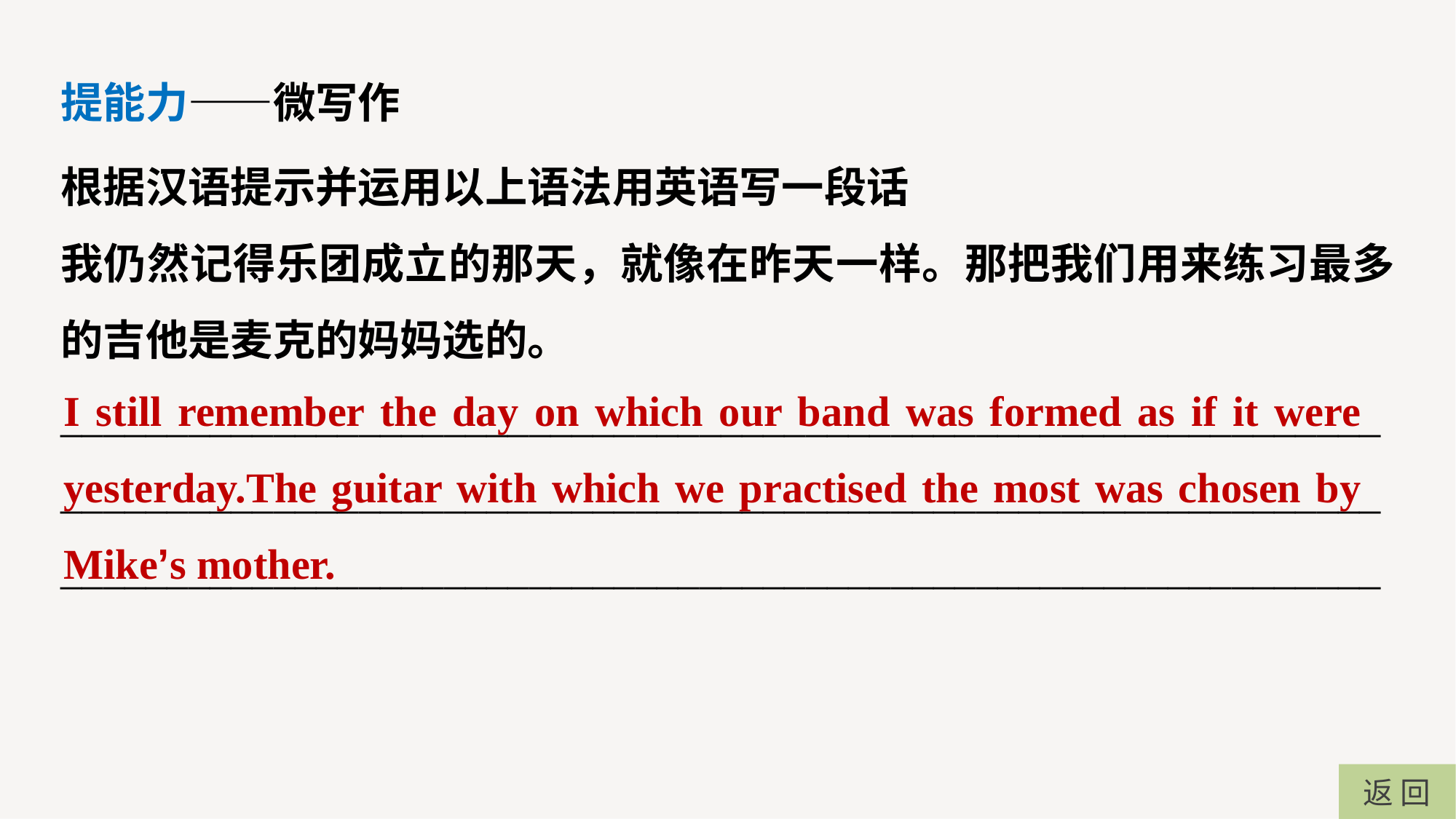

提能力——微写作
根据汉语提示并运用以上语法用英语写一段话
我仍然记得乐团成立的那天，就像在昨天一样。那把我们用来练习最多的吉他是麦克的妈妈选的。
__________________________________________________________________________________________________________________________________________________________________________________________
I still remember the day on which our band was formed as if it were yesterday.The guitar with which we practised the most was chosen by Mike’s mother.
返 回